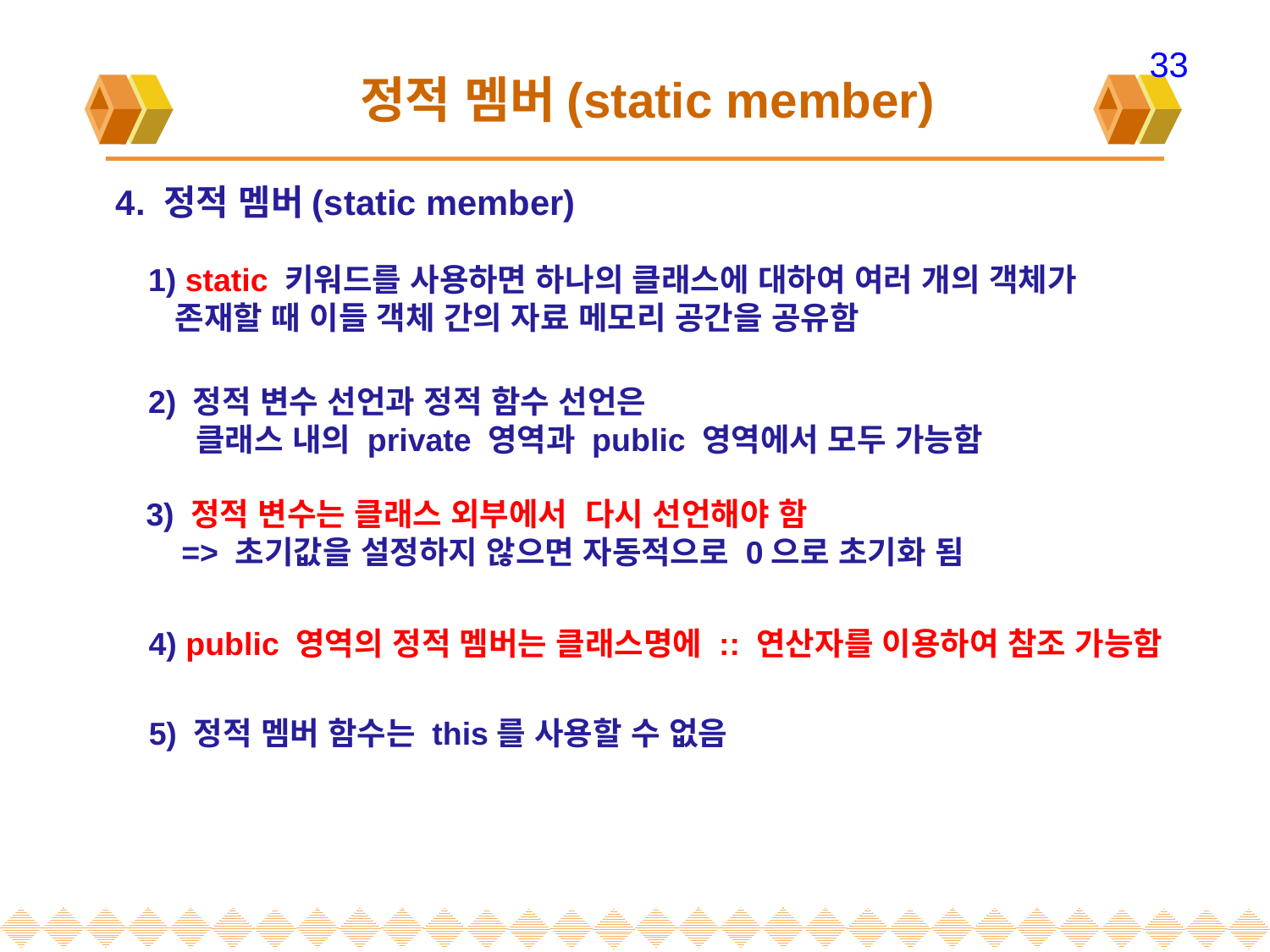

33
# 정적 멤버(static member)
4. 정적 멤버(static member)

1) static 키워드를 사용하면 하나의 클래스에 대하여 여러 개의 객체가
   존재할 때 이들 객체 간의 자료 메모리 공간을 공유함
2) 정적 변수 선언과 정적 함수 선언은
클래스 내의 private 영역과 public 영역에서 모두 가능함
3) 정적 변수는 클래스 외부에서  다시 선언해야 함
    => 초기값을 설정하지 않으면 자동적으로 0으로 초기화 됨

4) public 영역의 정적 멤버는 클래스명에 :: 연산자를 이용하여 참조 가능함

5) 정적 멤버 함수는 this를 사용할 수 없음